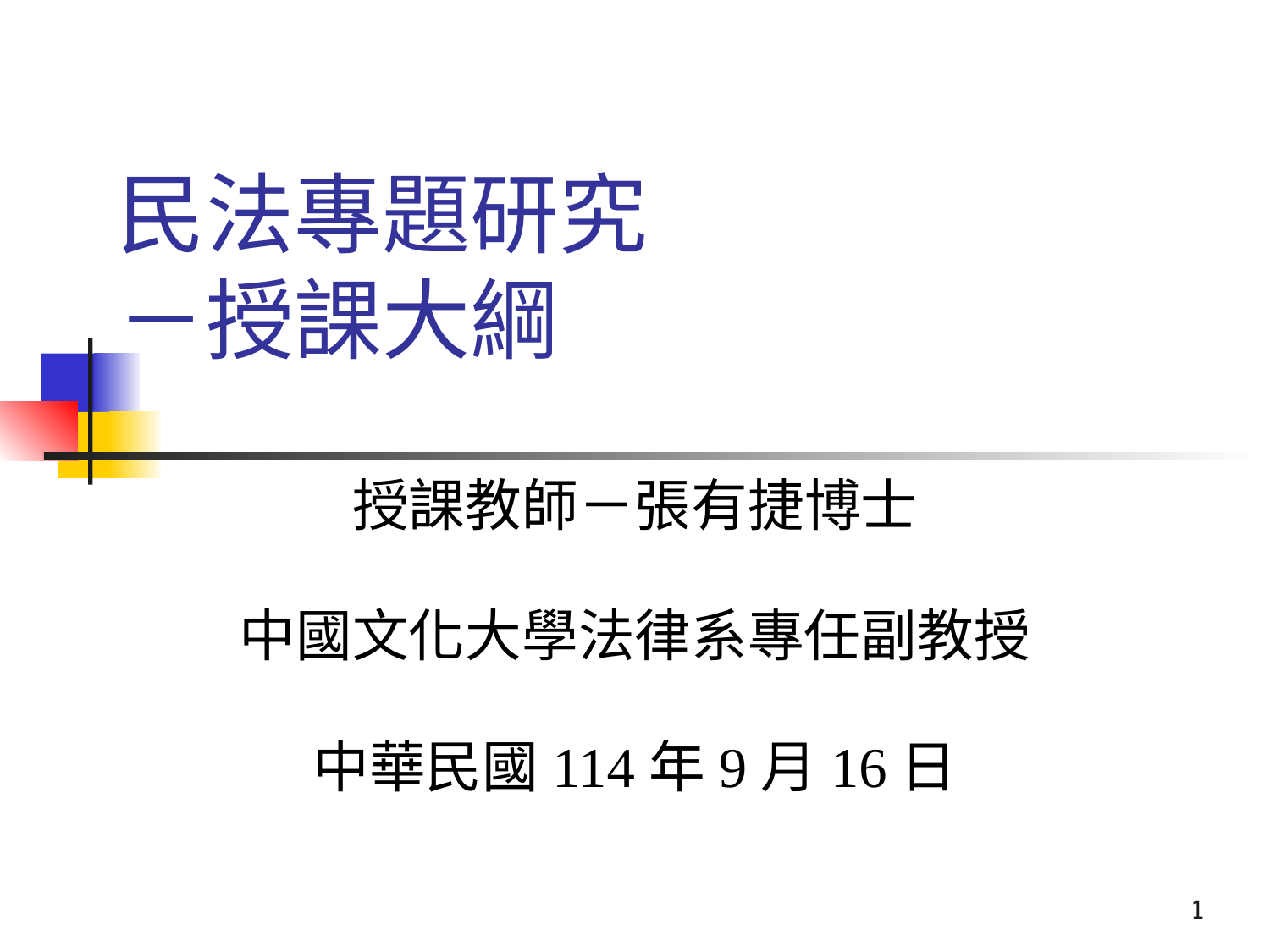

# 民法專題研究 －授課大綱
授課教師－張有捷博士

中國文化大學法律系專任副教授

中華民國114年9月16日
1